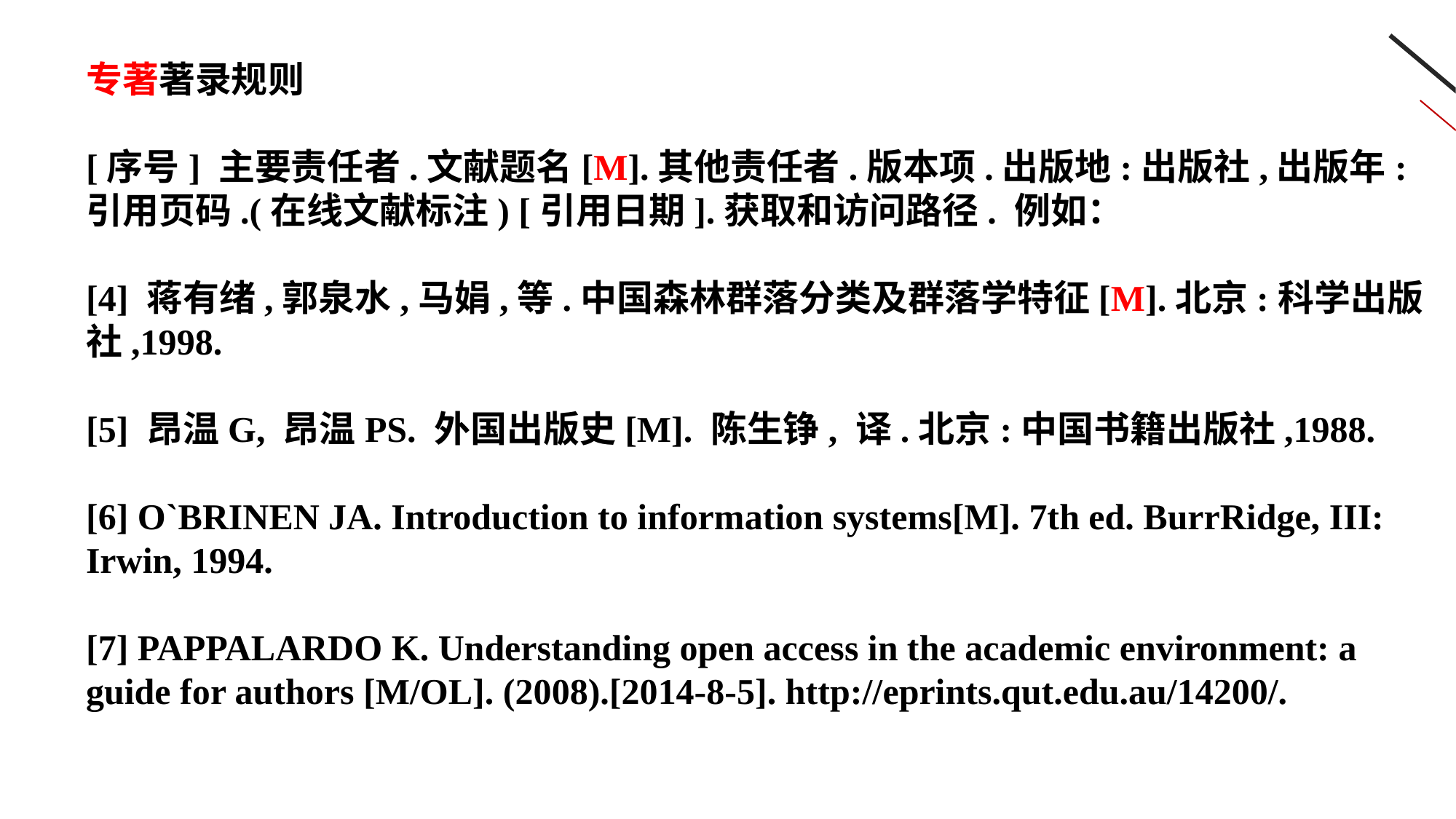

专著著录规则

[序号] 主要责任者.文献题名[M].其他责任者.版本项.出版地:出版社,出版年:引用页码.(在线文献标注) [引用日期].获取和访问路径. 例如：

[4] 蒋有绪,郭泉水,马娟,等.中国森林群落分类及群落学特征[M].北京:科学出版社,1998.

[5] 昂温G, 昂温PS. 外国出版史[M]. 陈生铮, 译.北京:中国书籍出版社,1988.

[6] O`BRINEN JA. Introduction to information systems[M]. 7th ed. BurrRidge, III: Irwin, 1994.

[7] PAPPALARDO K. Understanding open access in the academic environment: a guide for authors [M/OL]. (2008).[2014-8-5]. http://eprints.qut.edu.au/14200/.

请输入你的标题
您的内容打在这里，或者通过复制您的文本后，在此框中选择粘贴。您的内容打在这里，或者通过复制您的文本后，在此框中选择粘贴。